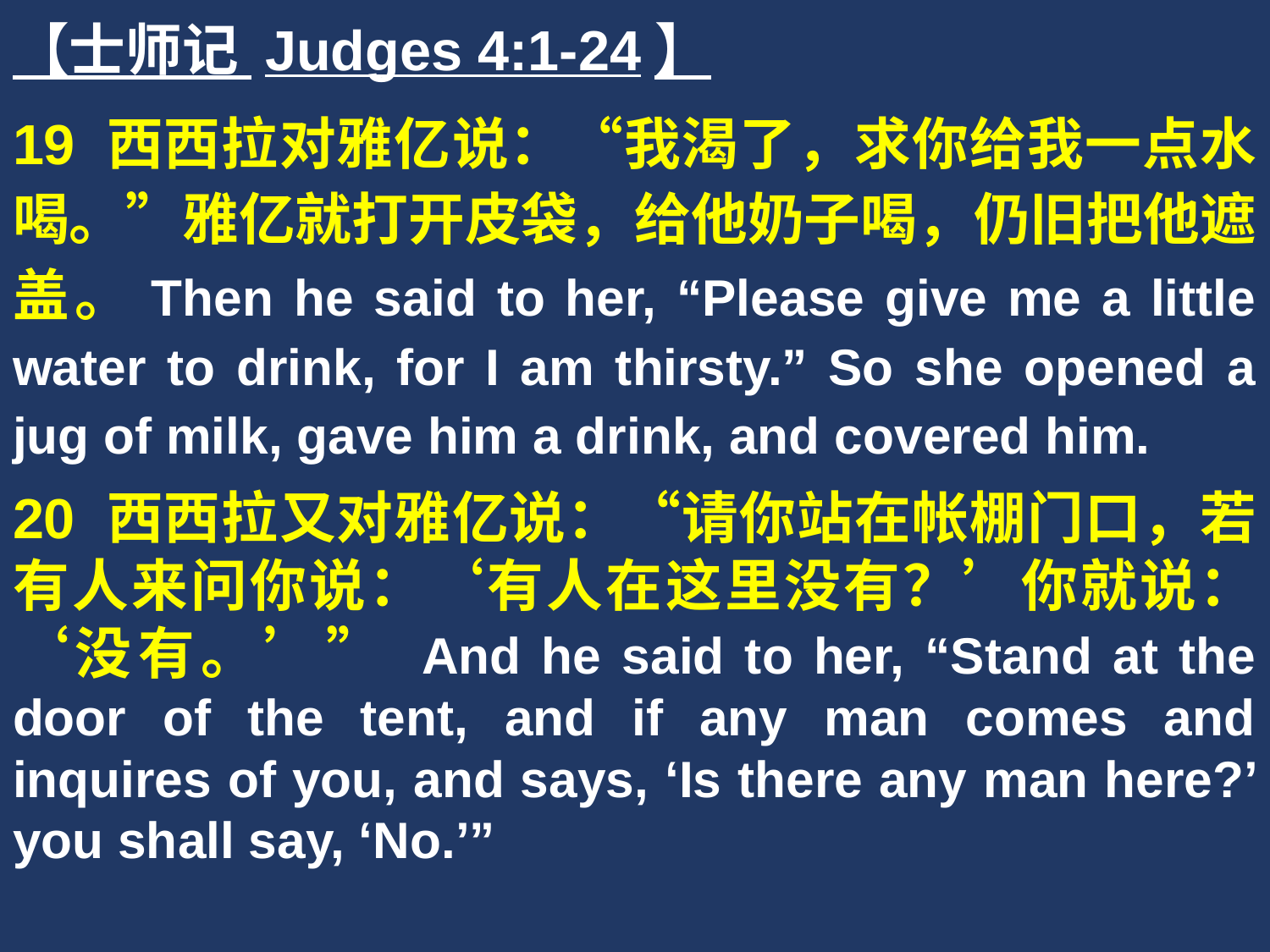

【士师记 Judges 4:1-24】
19 西西拉对雅亿说：“我渴了，求你给我一点水喝。”雅亿就打开皮袋，给他奶子喝，仍旧把他遮盖。Then he said to her, “Please give me a little water to drink, for I am thirsty.” So she opened a jug of milk, gave him a drink, and covered him.
20 西西拉又对雅亿说：“请你站在帐棚门口，若有人来问你说：‘有人在这里没有？’你就说：‘没有。’” And he said to her, “Stand at the door of the tent, and if any man comes and inquires of you, and says, ‘Is there any man here?’ you shall say, ‘No.’”